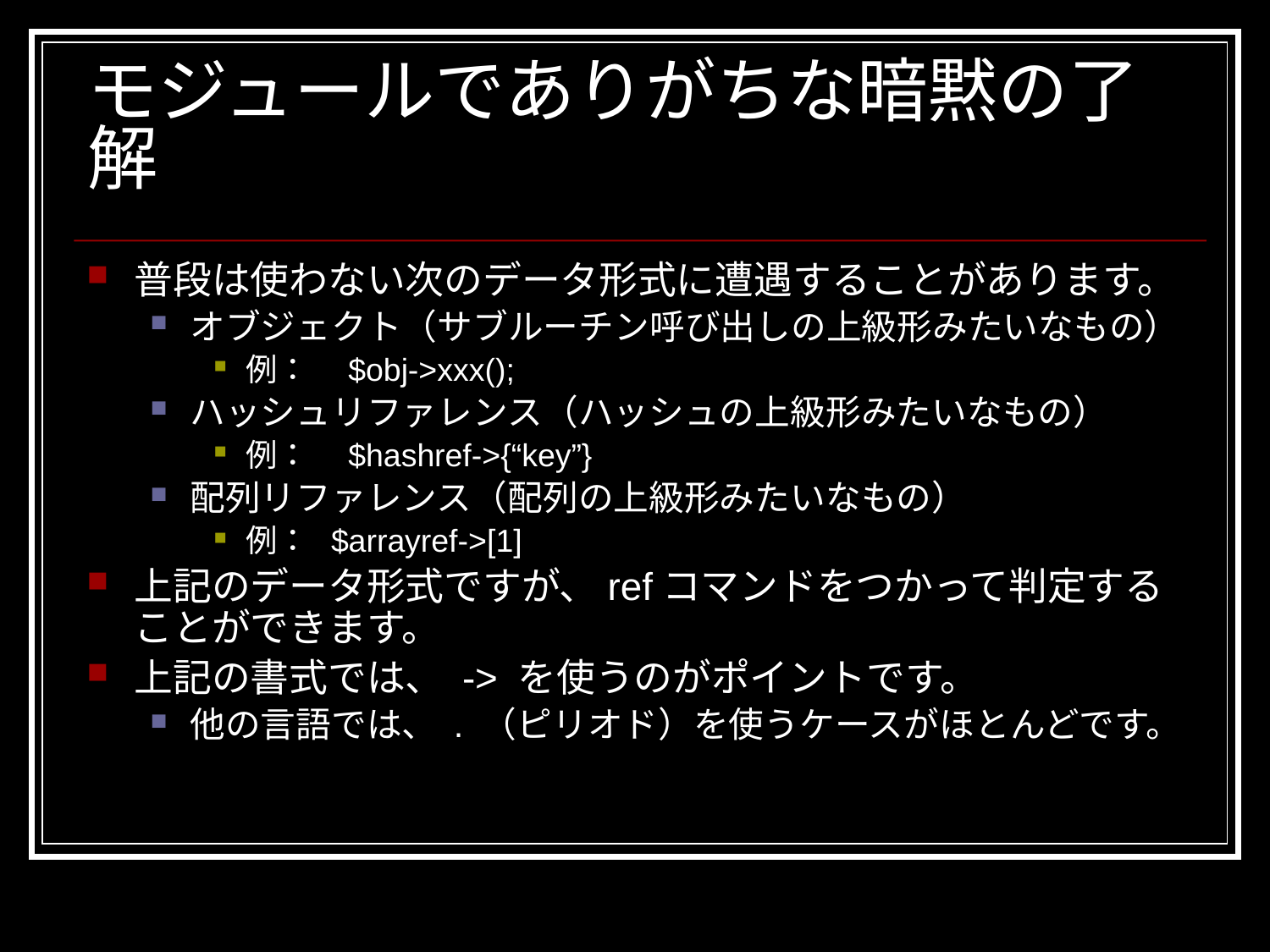

# モジュールでありがちな暗黙の了解
普段は使わない次のデータ形式に遭遇することがあります。
オブジェクト（サブルーチン呼び出しの上級形みたいなもの）
例：　$obj->xxx();
ハッシュリファレンス（ハッシュの上級形みたいなもの）
例：　$hashref->{“key”}
配列リファレンス（配列の上級形みたいなもの）
例：  $arrayref->[1]
上記のデータ形式ですが、refコマンドをつかって判定することができます。
上記の書式では、 -> を使うのがポイントです。
他の言語では、 . （ピリオド）を使うケースがほとんどです。